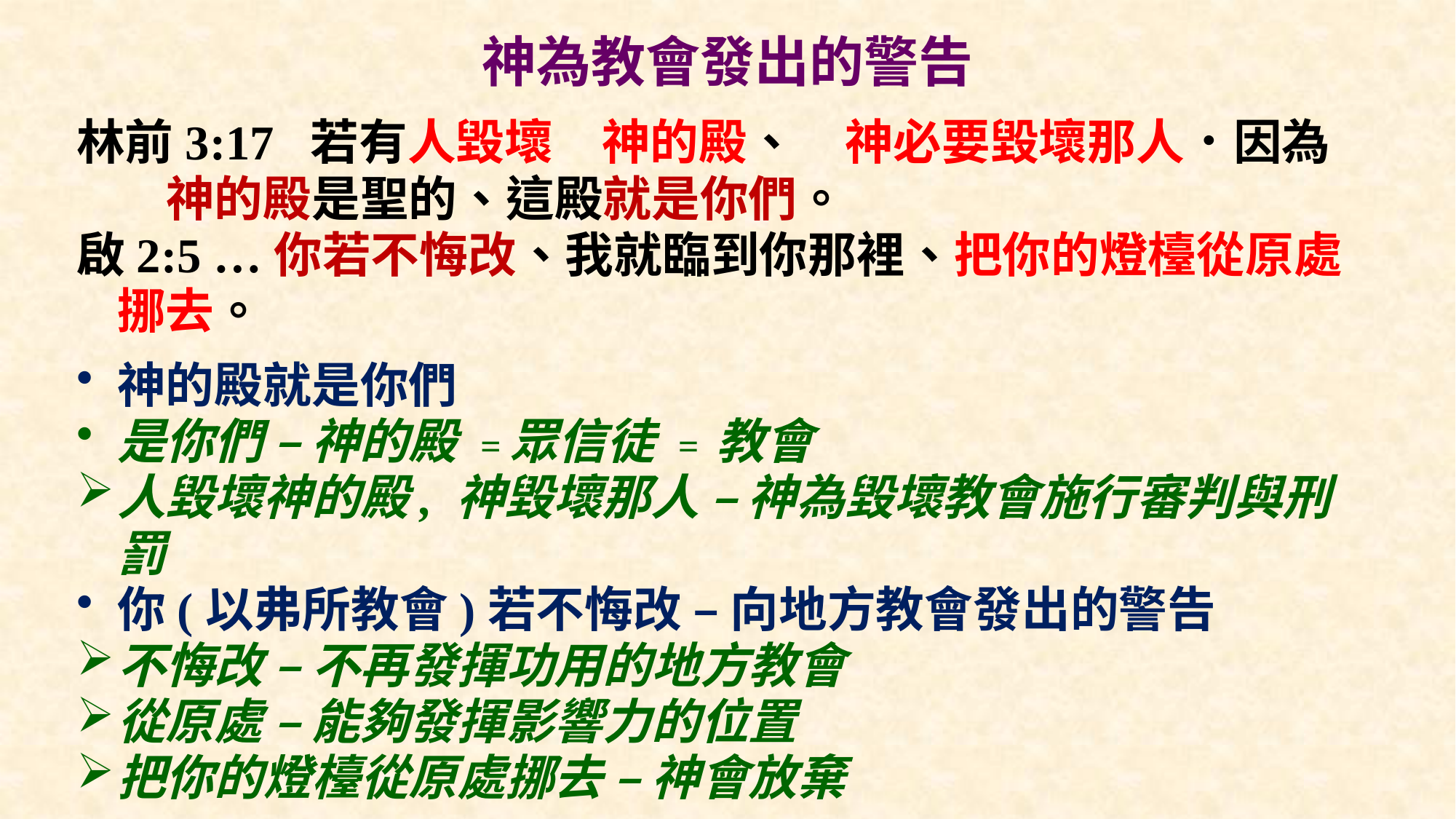

# 神為教會發出的警告
林前3:17  若有人毀壞　神的殿、　神必要毀壞那人．因為　神的殿是聖的、這殿就是你們。
啟2:5 …你若不悔改、我就臨到你那裡、把你的燈檯從原處挪去。
神的殿就是你們
是你們 – 神的殿 =眾信徒 = 教會
人毀壞神的殿, 神毀壞那人 – 神為毀壞教會施行審判與刑罰
你(以弗所教會)若不悔改 – 向地方教會發出的警告
不悔改 – 不再發揮功用的地方教會
從原處 – 能夠發揮影響力的位置
把你的燈檯從原處挪去 – 神會放棄